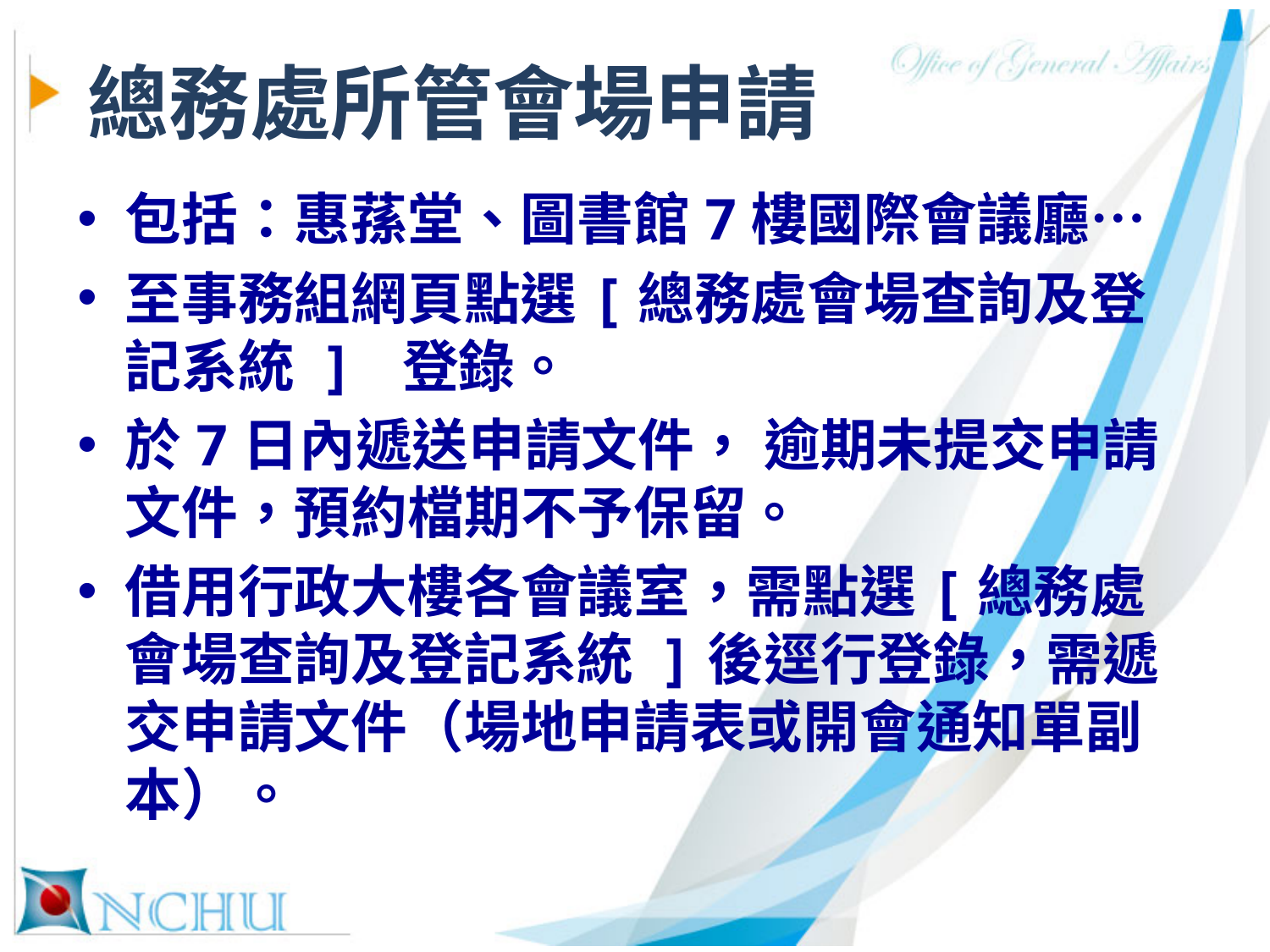

# 總務處所管會場申請
包括：惠蓀堂、圖書館7樓國際會議廳…
至事務組網頁點選[總務處會場查詢及登記系統 ] 登錄。
於7日內遞送申請文件， 逾期未提交申請文件，預約檔期不予保留。
借用行政大樓各會議室，需點選[總務處會場查詢及登記系統 ]後逕行登錄，需遞交申請文件（場地申請表或開會通知單副本）。